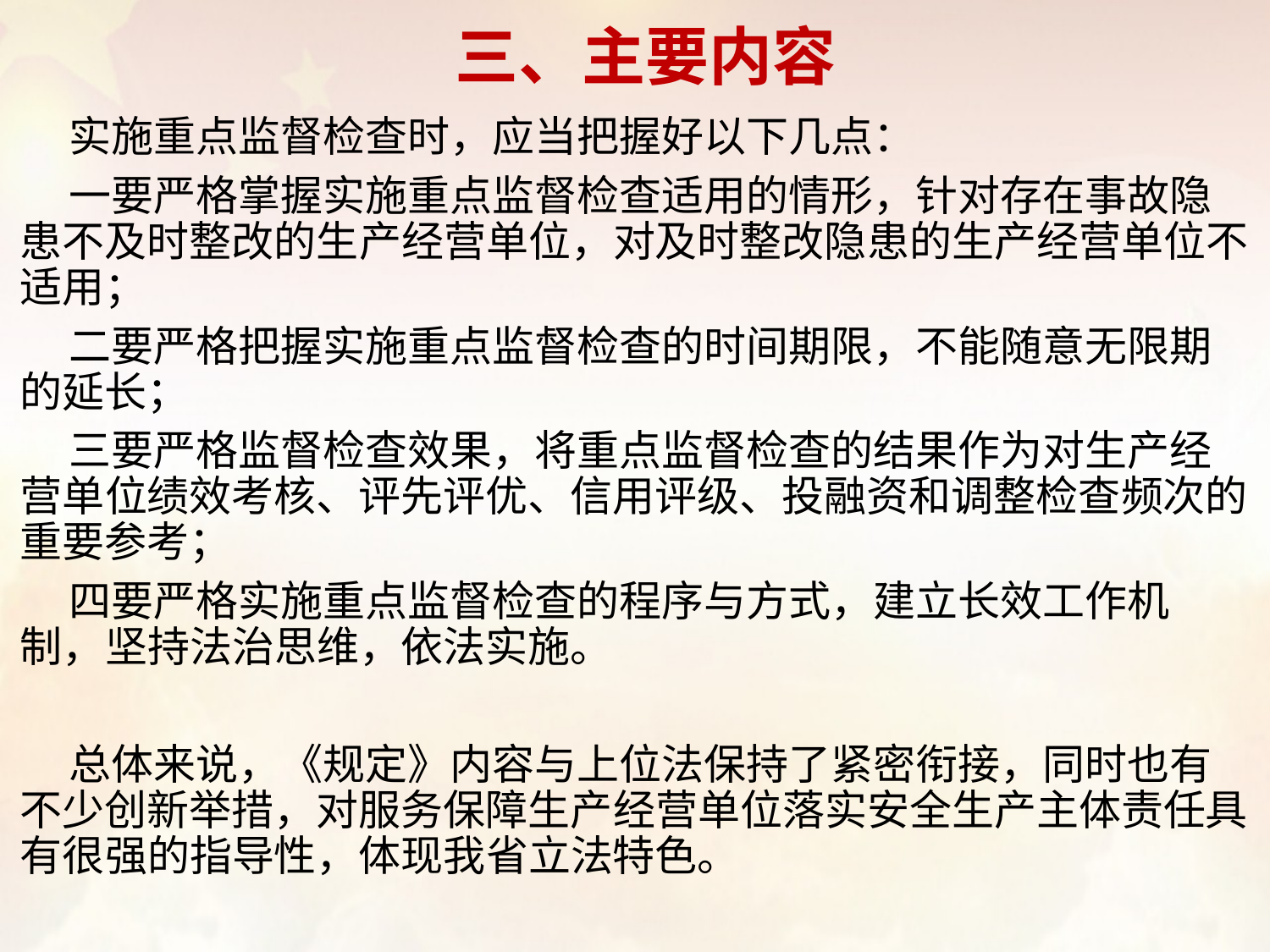

# 三、主要内容
    实施重点监督检查时，应当把握好以下几点：
    一要严格掌握实施重点监督检查适用的情形，针对存在事故隐患不及时整改的生产经营单位，对及时整改隐患的生产经营单位不适用；
    二要严格把握实施重点监督检查的时间期限，不能随意无限期的延长；
    三要严格监督检查效果，将重点监督检查的结果作为对生产经营单位绩效考核、评先评优、信用评级、投融资和调整检查频次的重要参考；
    四要严格实施重点监督检查的程序与方式，建立长效工作机制，坚持法治思维，依法实施。

    总体来说，《规定》内容与上位法保持了紧密衔接，同时也有不少创新举措，对服务保障生产经营单位落实安全生产主体责任具有很强的指导性，体现我省立法特色。